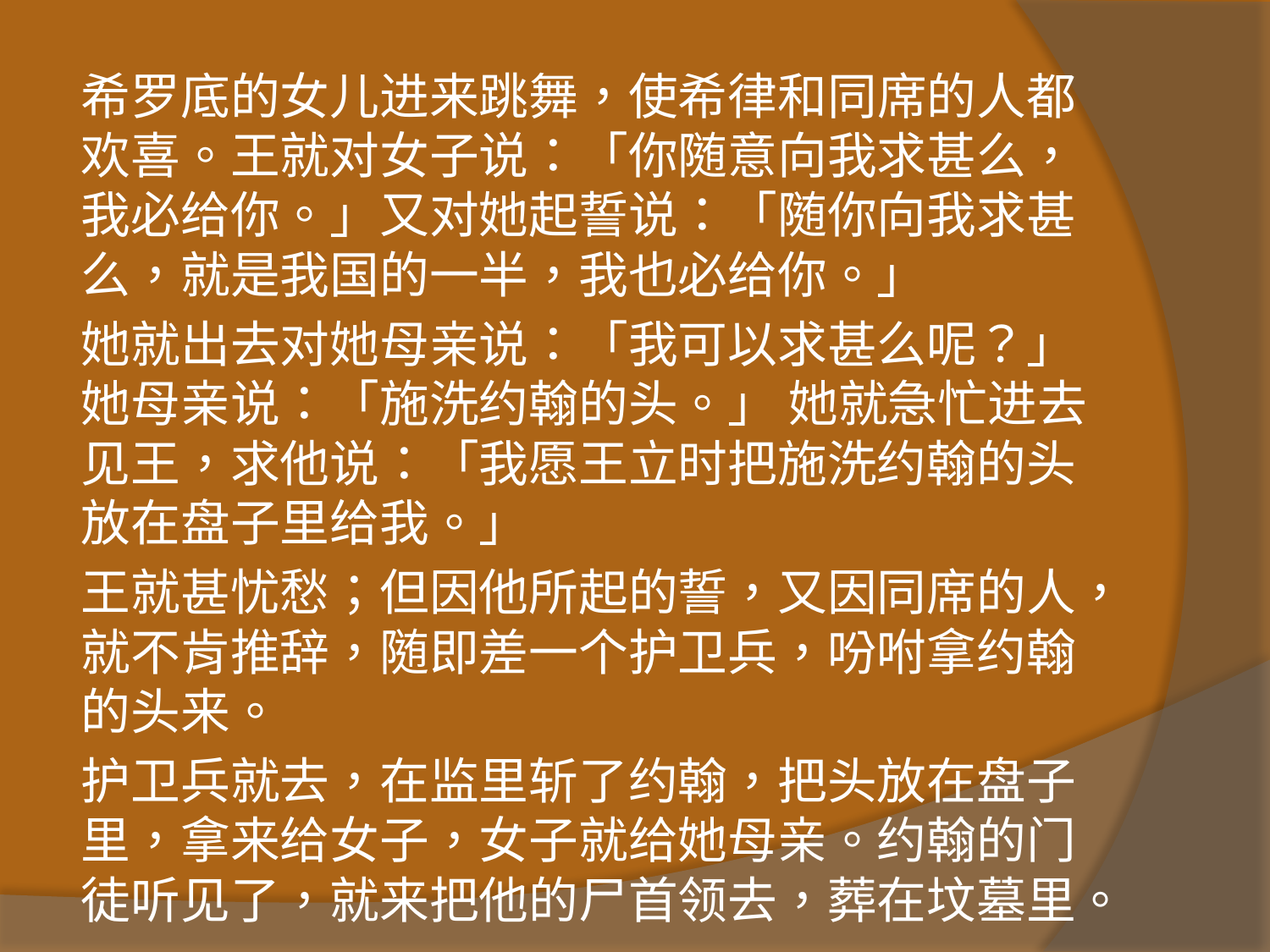

希罗底的女儿进来跳舞，使希律和同席的人都欢喜。王就对女子说：「你随意向我求甚么，我必给你。」又对她起誓说：「随你向我求甚么，就是我国的一半，我也必给你。」
	她就出去对她母亲说：「我可以求甚么呢？」她母亲说：「施洗约翰的头。」 她就急忙进去见王，求他说：「我愿王立时把施洗约翰的头放在盘子里给我。」
	王就甚忧愁；但因他所起的誓，又因同席的人，就不肯推辞，随即差一个护卫兵，吩咐拿约翰的头来。
	护卫兵就去，在监里斩了约翰，把头放在盘子里，拿来给女子，女子就给她母亲。约翰的门徒听见了，就来把他的尸首领去，葬在坟墓里。